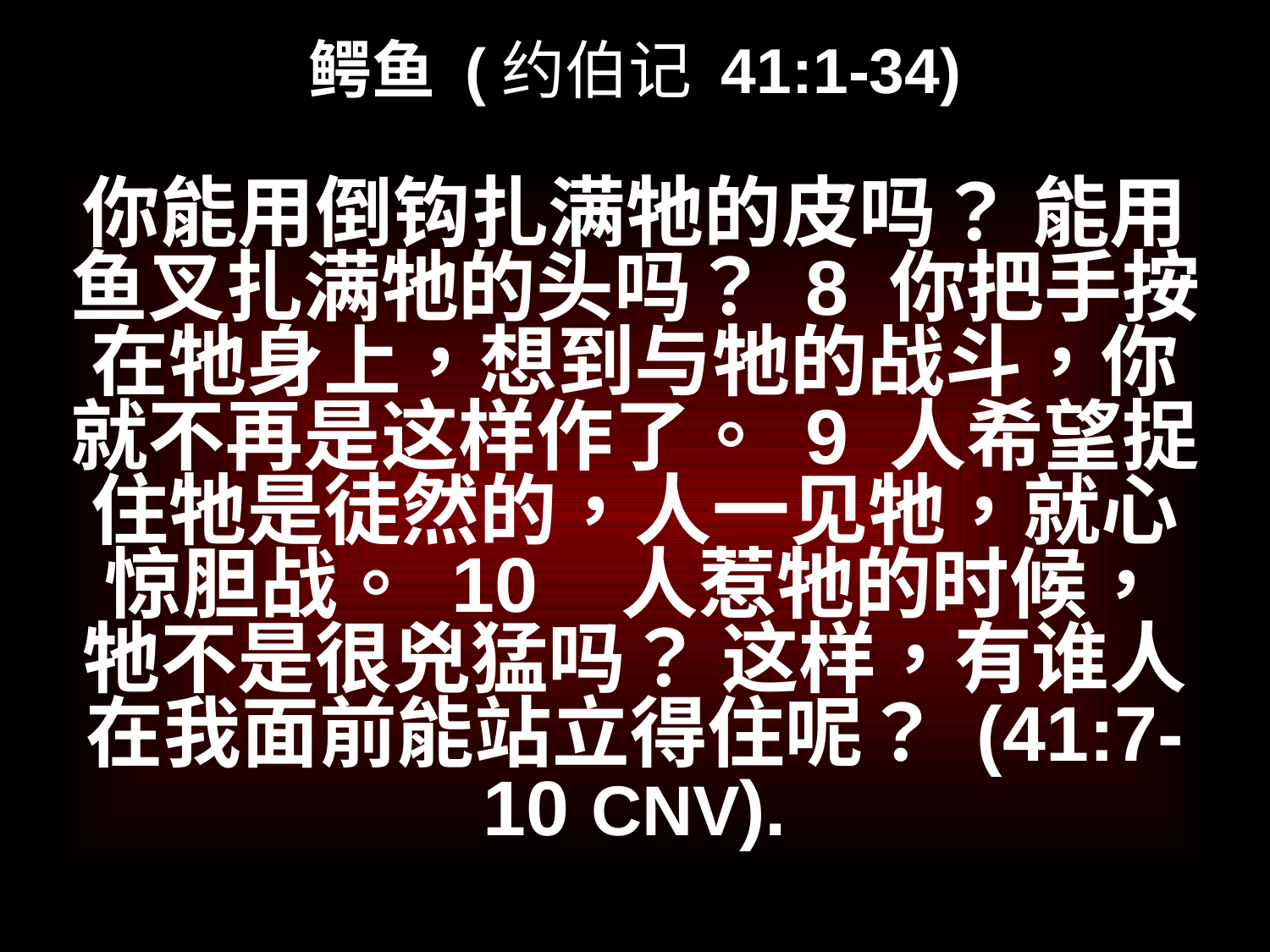

# 鳄鱼 (约伯记 41:1-34)

你能用倒钩扎满牠的皮吗？ 能用鱼叉扎满牠的头吗？ 8 你把手按在牠身上，想到与牠的战斗，你就不再是这样作了。 9 人希望捉住牠是徒然的，人一见牠，就心惊胆战。 10   人惹牠的时候，牠不是很兇猛吗？ 这样，有谁人在我面前能站立得住呢？ (41:7-10 CNV).